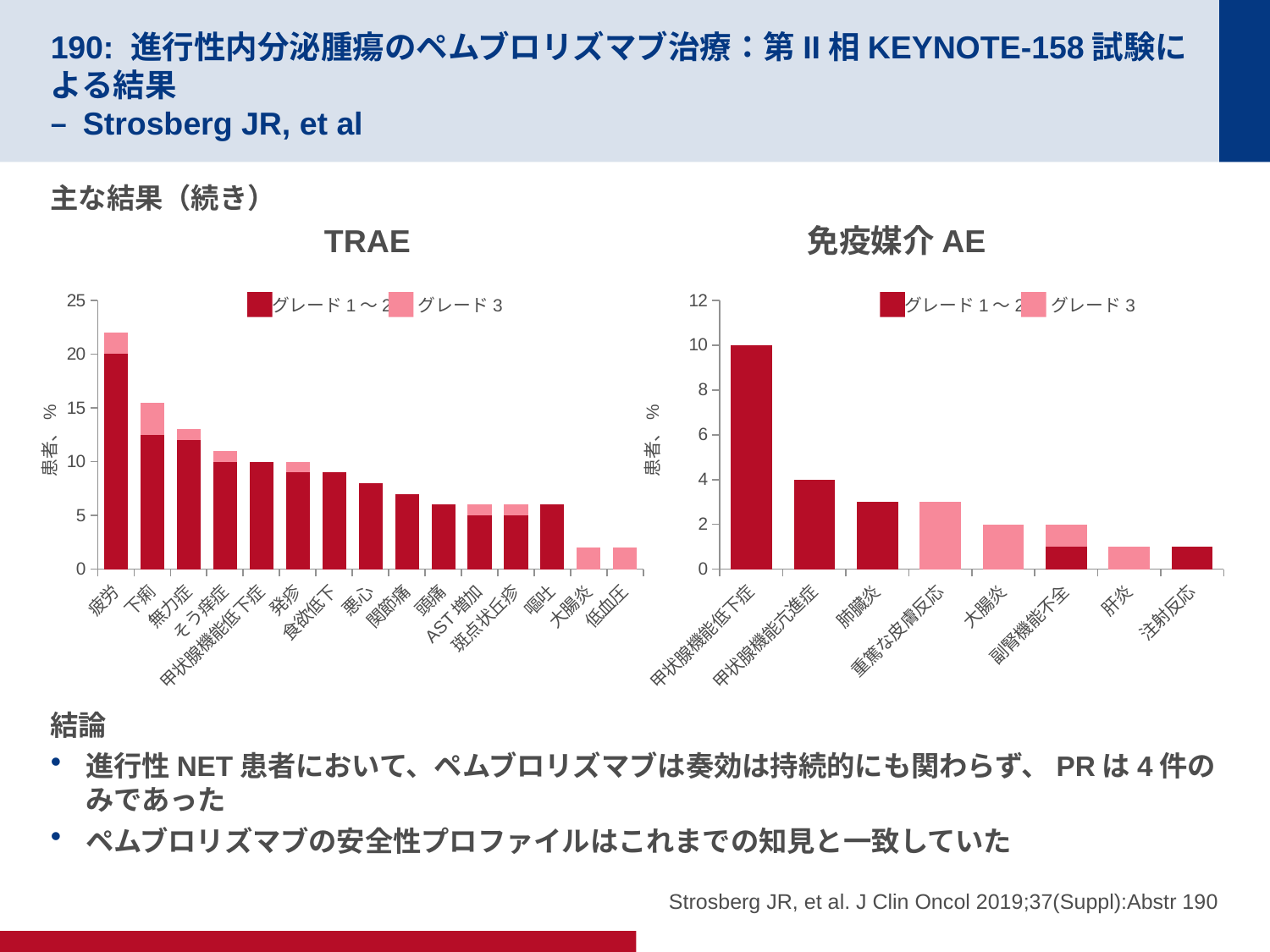

# 190: 進行性内分泌腫瘍のペムブロリズマブ治療：第II相KEYNOTE-158試験による結果 – Strosberg JR, et al
主な結果（続き）
結論
進行性NET患者において、ペムブロリズマブは奏効は持続的にも関わらず、PRは4件のみであった
ペムブロリズマブの安全性プロファイルはこれまでの知見と一致していた

TRAE
免疫媒介AE

### Chart

| Category | Series 1 | Series 2 |
|---|---|---|
| 疲労 | 20.0 | 2.0 |
| 下痢 | 12.5 | 3.0 |
| 無力症 | 12.0 | 1.0 |
| そう痒症 | 10.0 | 1.0 |
| 甲状腺機能低下症 | 10.0 | None |
| 発疹 | 9.0 | 1.0 |
| 食欲低下 | 9.0 | None |
| 悪心 | 8.0 | None |
| 関節痛 | 7.0 | None |
| 頭痛 | 6.0 | None |
| AST増加 | 5.0 | 1.0 |
| 斑点状丘疹 | 5.0 | 1.0 |
| 嘔吐 | 6.0 | None |
| 大腸炎 | None | 2.0 |
| 低血圧 | None | 2.0 |

### Chart

| Category | Series 1 | Series 2 |
|---|---|---|
| 甲状腺機能低下症 | 10.0 | None |
| 甲状腺機能亢進症 | 4.0 | None |
| 肺臓炎 | 3.0 | None |
| 重篤な皮膚反応 | None | 3.0 |
| 大腸炎 | None | 2.0 |
| 副腎機能不全 | 1.0 | 1.0 |
| 肝炎 | None | 1.0 |
| 注射反応 | 1.0 | None |
グレード1～2
グレード3

グレード1～2
グレード3

患者、%
患者、%
Strosberg JR, et al. J Clin Oncol 2019;37(Suppl):Abstr 190